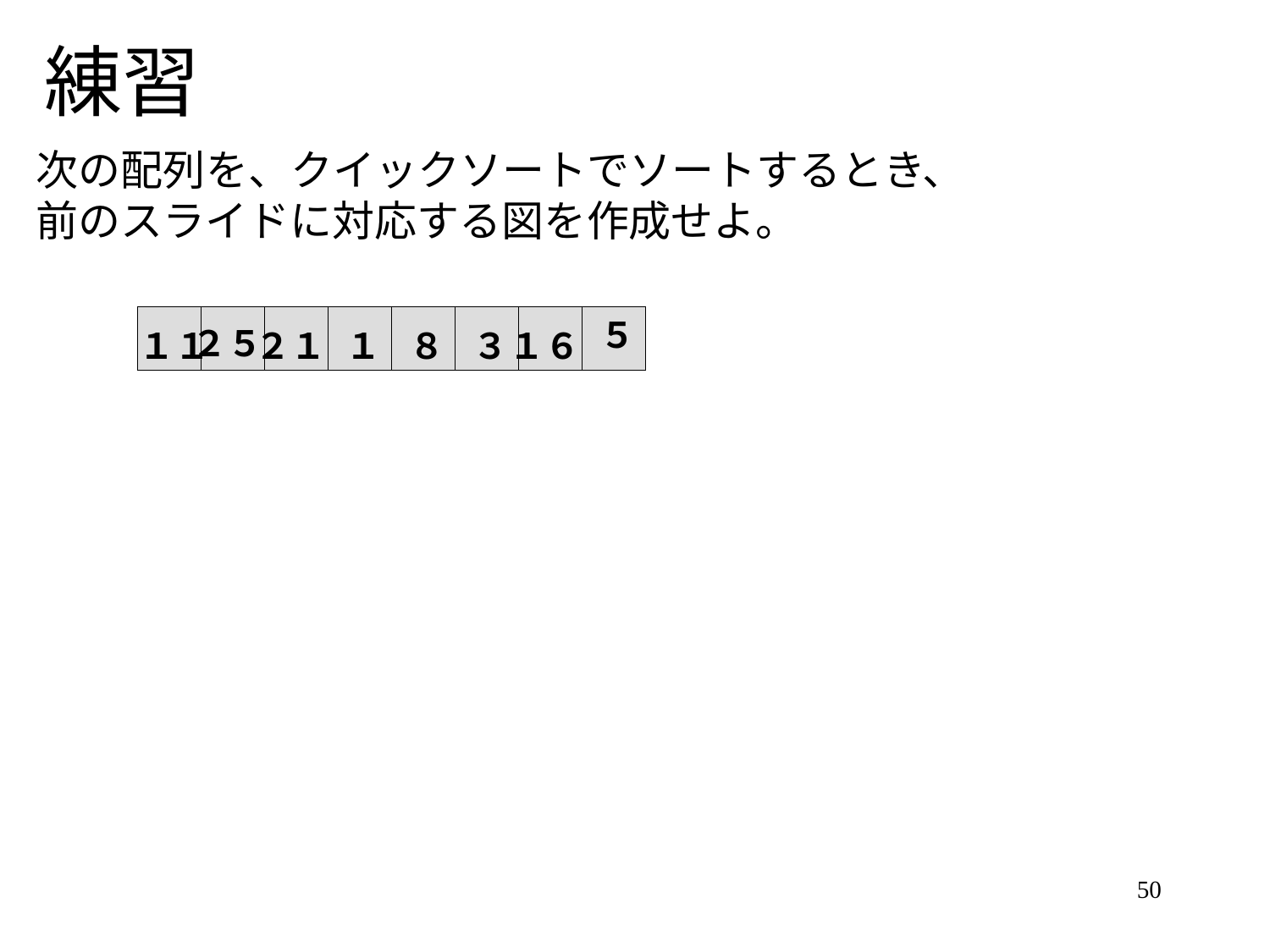

# 練習
次の配列を、クイックソートでソートするとき、
前のスライドに対応する図を作成せよ。

５
２５
１１
２１
１
８
３
１６
50